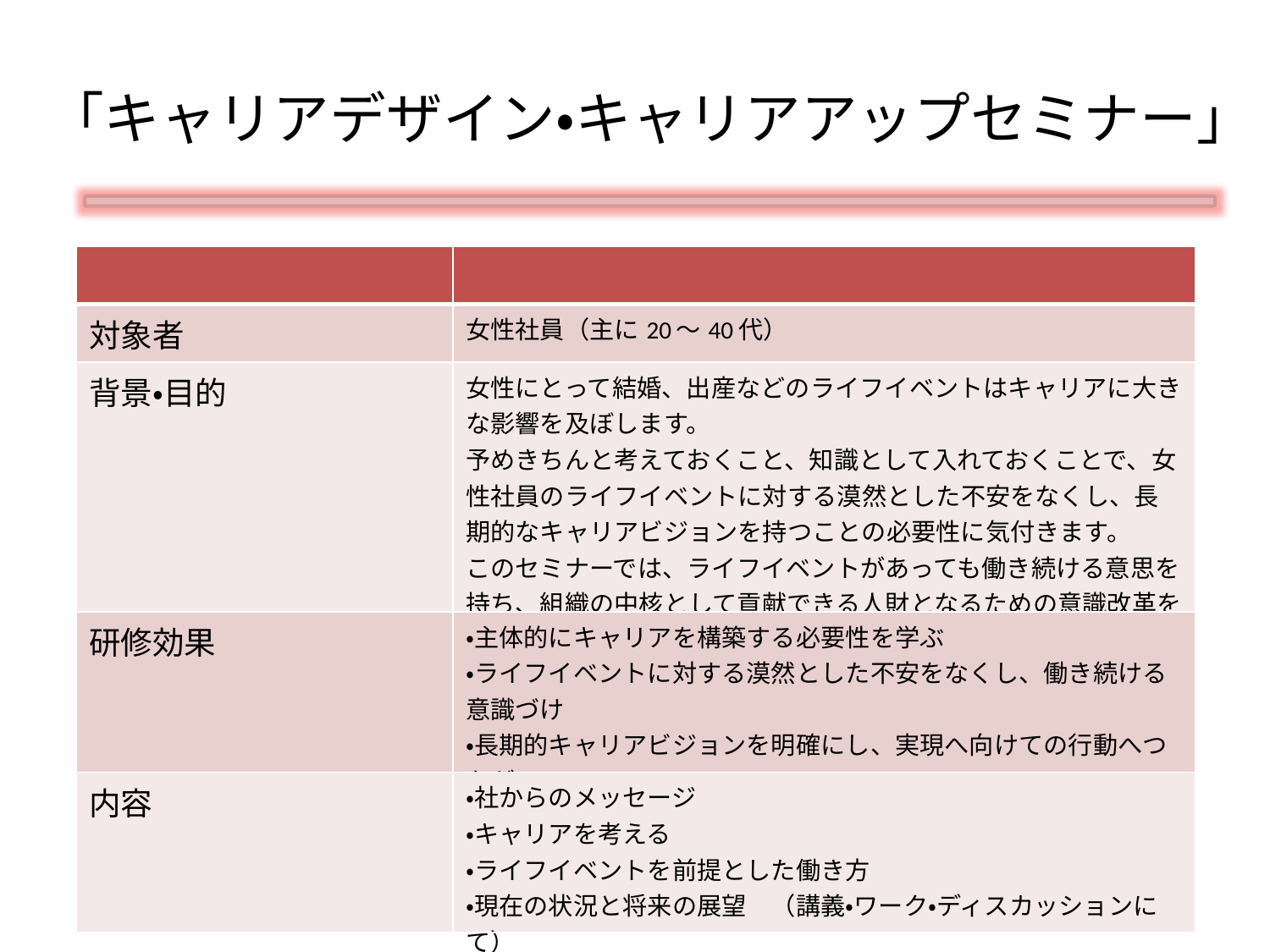

「キャリアデザイン・キャリアアップセミナー」

|  |  |
| --- | --- |
| 対象者 | 女性社員（主に20～40代） |
| 背景・目的 | 女性にとって結婚、出産などのライフイベントはキャリアに大きな影響を及ぼします。 予めきちんと考えておくこと、知識として入れておくことで、女性社員のライフイベントに対する漠然とした不安をなくし、長期的なキャリアビジョンを持つことの必要性に気付きます。 このセミナーでは、ライフイベントがあっても働き続ける意思を持ち、組織の中核として貢献できる人財となるための意識改革を促進します。 |
| 研修効果 | ・主体的にキャリアを構築する必要性を学ぶ ・ライフイベントに対する漠然とした不安をなくし、働き続ける意識づけ ・長期的キャリアビジョンを明確にし、実現へ向けての行動へつながる |
| 内容 | ・社からのメッセージ ・キャリアを考える ・ライフイベントを前提とした働き方 ・現在の状況と将来の展望　（講義・ワーク・ディスカッションにて） |